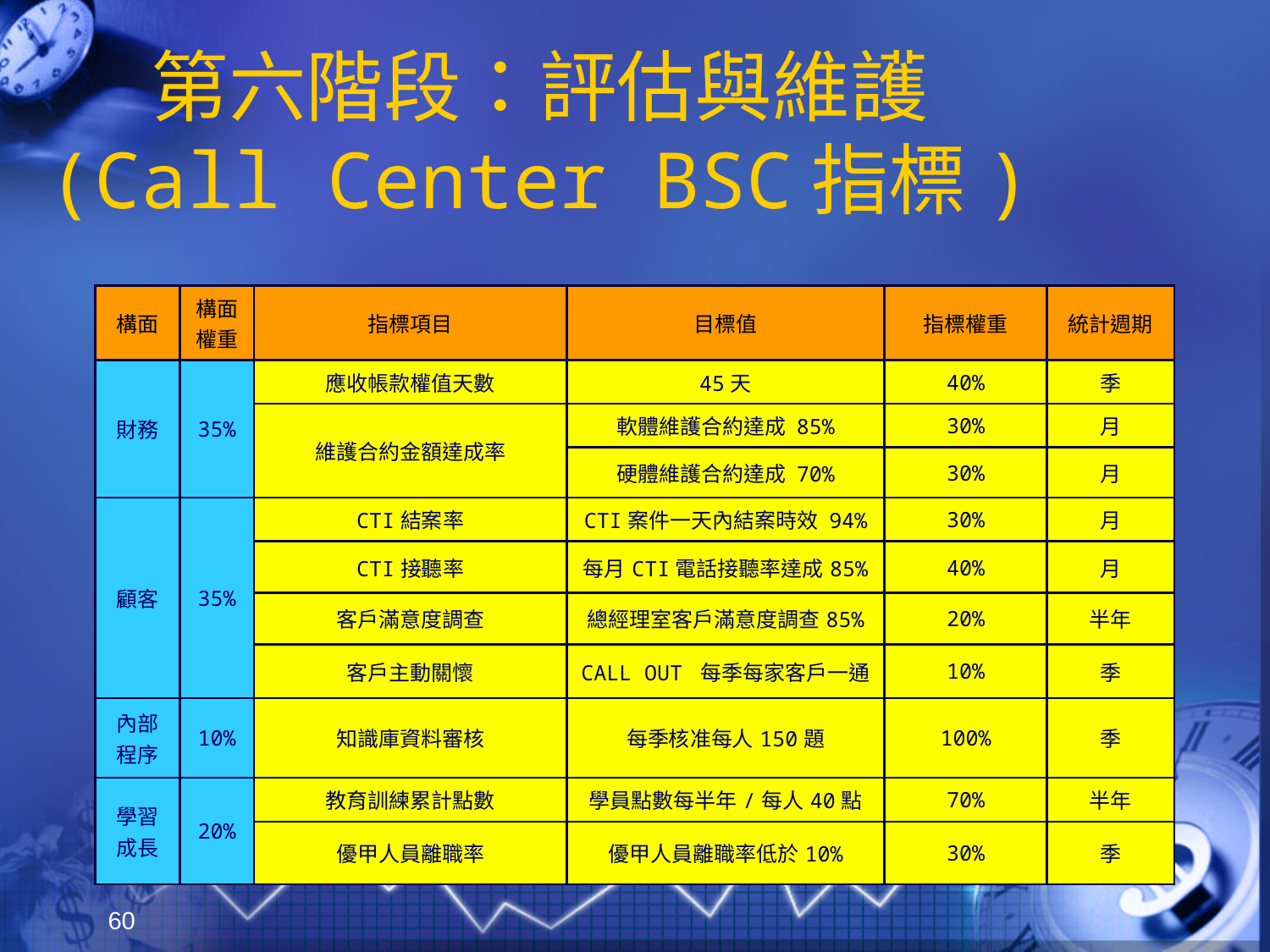

第六階段：評估與維護
(Call Center BSC指標)
| 構面 | 構面權重 | 指標項目 | 目標值 | 指標權重 | 統計週期 |
| --- | --- | --- | --- | --- | --- |
| 財務 | 35% | 應收帳款權值天數 | 45天 | 40% | 季 |
|  |  | 維護合約金額達成率 | 軟體維護合約達成 85% | 30% | 月 |
|  |  |  | 硬體維護合約達成 70% | 30% | 月 |
| 顧客 | 35% | CTI結案率 | CTI案件一天內結案時效 94% | 30% | 月 |
|  |  | CTI接聽率 | 每月CTI電話接聽率達成85% | 40% | 月 |
|  |  | 客戶滿意度調查 | 總經理室客戶滿意度調查85% | 20% | 半年 |
|  |  | 客戶主動關懷 | CALL OUT 每季每家客戶一通 | 10% | 季 |
| 內部 程序 | 10% | 知識庫資料審核 | 每季核准每人150題 | 100% | 季 |
| 學習 成長 | 20% | 教育訓練累計點數 | 學員點數每半年/每人40點 | 70% | 半年 |
|  |  | 優甲人員離職率 | 優甲人員離職率低於10% | 30% | 季 |
60